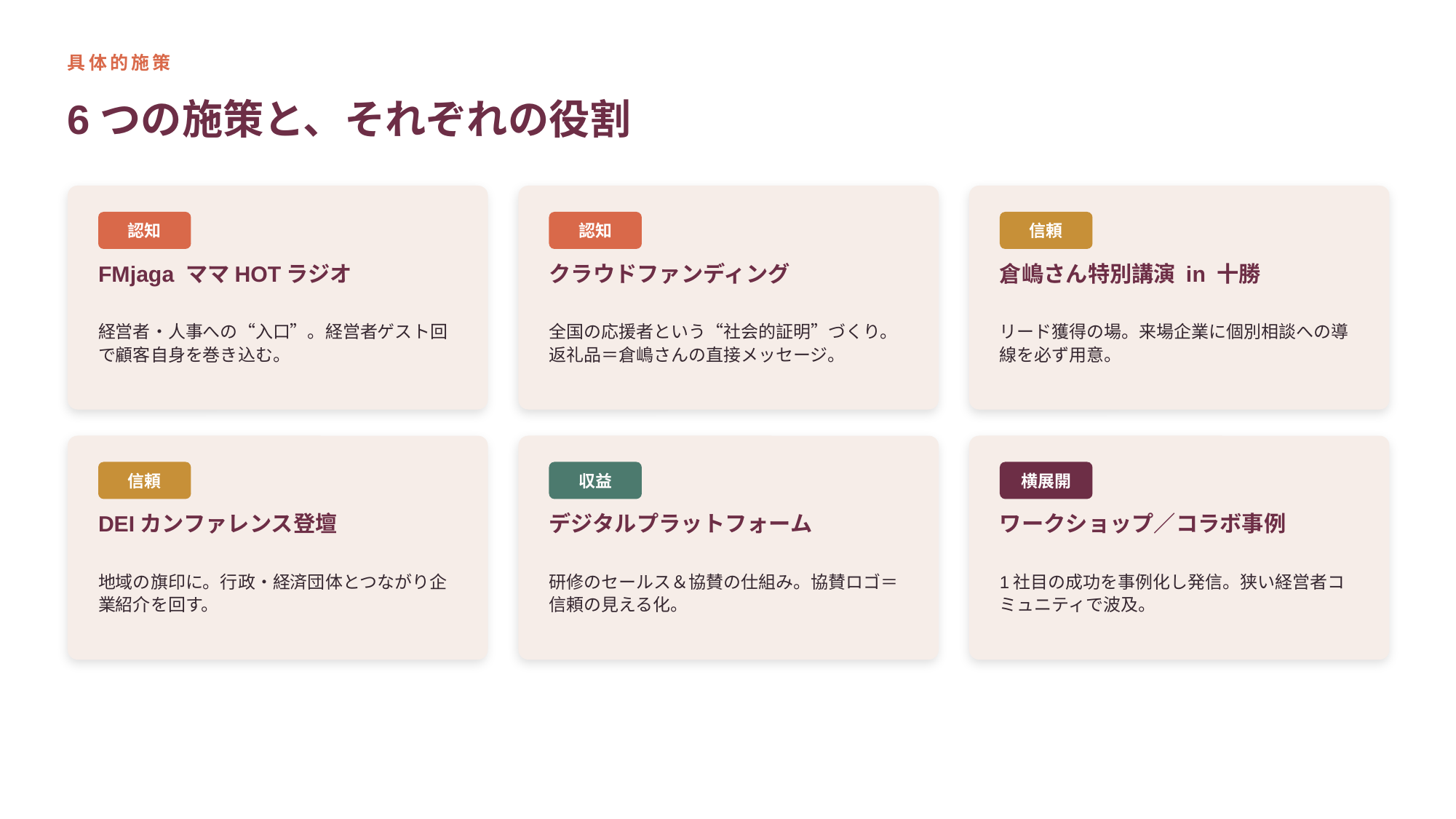

具体的施策
6つの施策と、それぞれの役割

認知

認知

信頼
FMjaga ママHOTラジオ
クラウドファンディング
倉嶋さん特別講演 in 十勝
経営者・人事への“入口”。経営者ゲスト回で顧客自身を巻き込む。
全国の応援者という“社会的証明”づくり。返礼品＝倉嶋さんの直接メッセージ。
リード獲得の場。来場企業に個別相談への導線を必ず用意。

信頼

収益

横展開
DEIカンファレンス登壇
デジタルプラットフォーム
ワークショップ／コラボ事例
地域の旗印に。行政・経済団体とつながり企業紹介を回す。
研修のセールス＆協賛の仕組み。協賛ロゴ＝信頼の見える化。
1社目の成功を事例化し発信。狭い経営者コミュニティで波及。